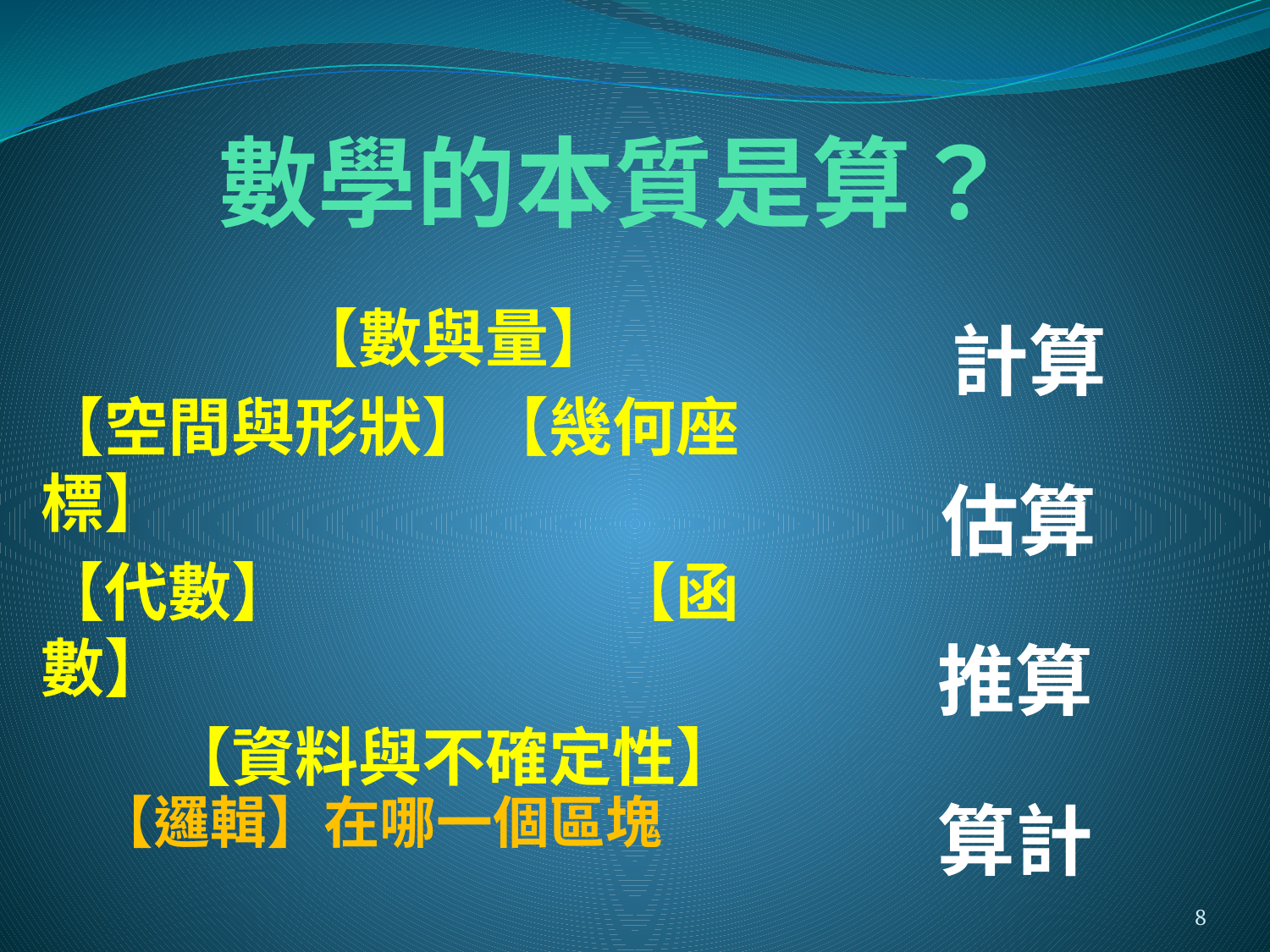

# 數學的本質是算？
　　　　【數與量】
【空間與形狀】【幾何座標】
【代數】　　　　　【函數】
　　【資料與不確定性】

計算
估算
推算
【邏輯】在哪一個區塊
算計
8